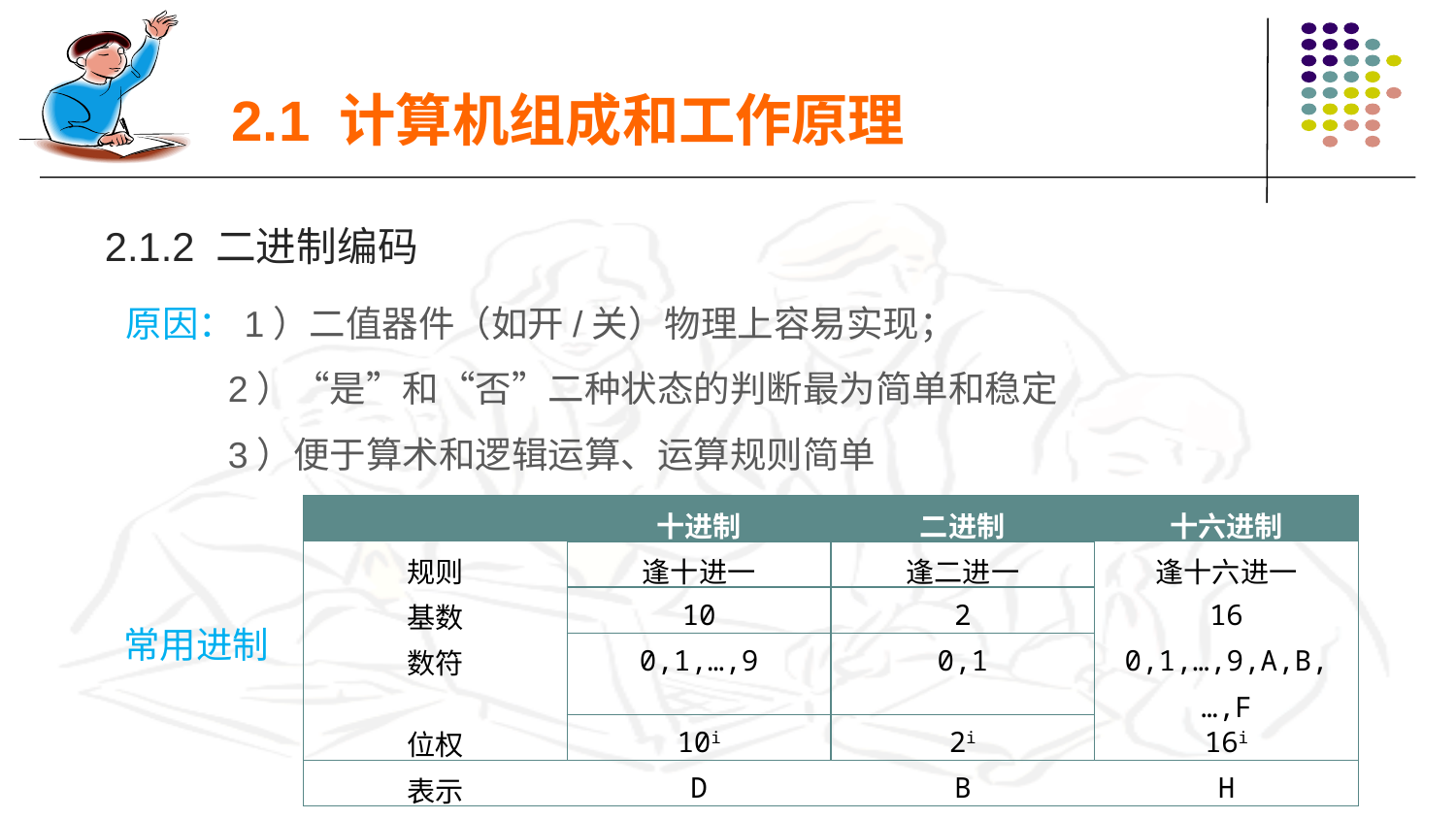

2.1 计算机组成和工作原理
2.1.2 二进制编码
原因：1）二值器件（如开/关）物理上容易实现；
          2）“是”和“否”二种状态的判断最为简单和稳定
          3）便于算术和逻辑运算、运算规则简单
|  | 十进制 | 二进制 | 十六进制 |
| --- | --- | --- | --- |
| 规则 | 逢十进一 | 逢二进一 | 逢十六进一 |
| 基数 | 10 | 2 | 16 |
| 数符 | 0,1,…,9 | 0,1 | 0,1,…,9,A,B,…,F |
| 位权 | 10i | 2i | 16i |
| 表示 | D | B | H |
常用进制